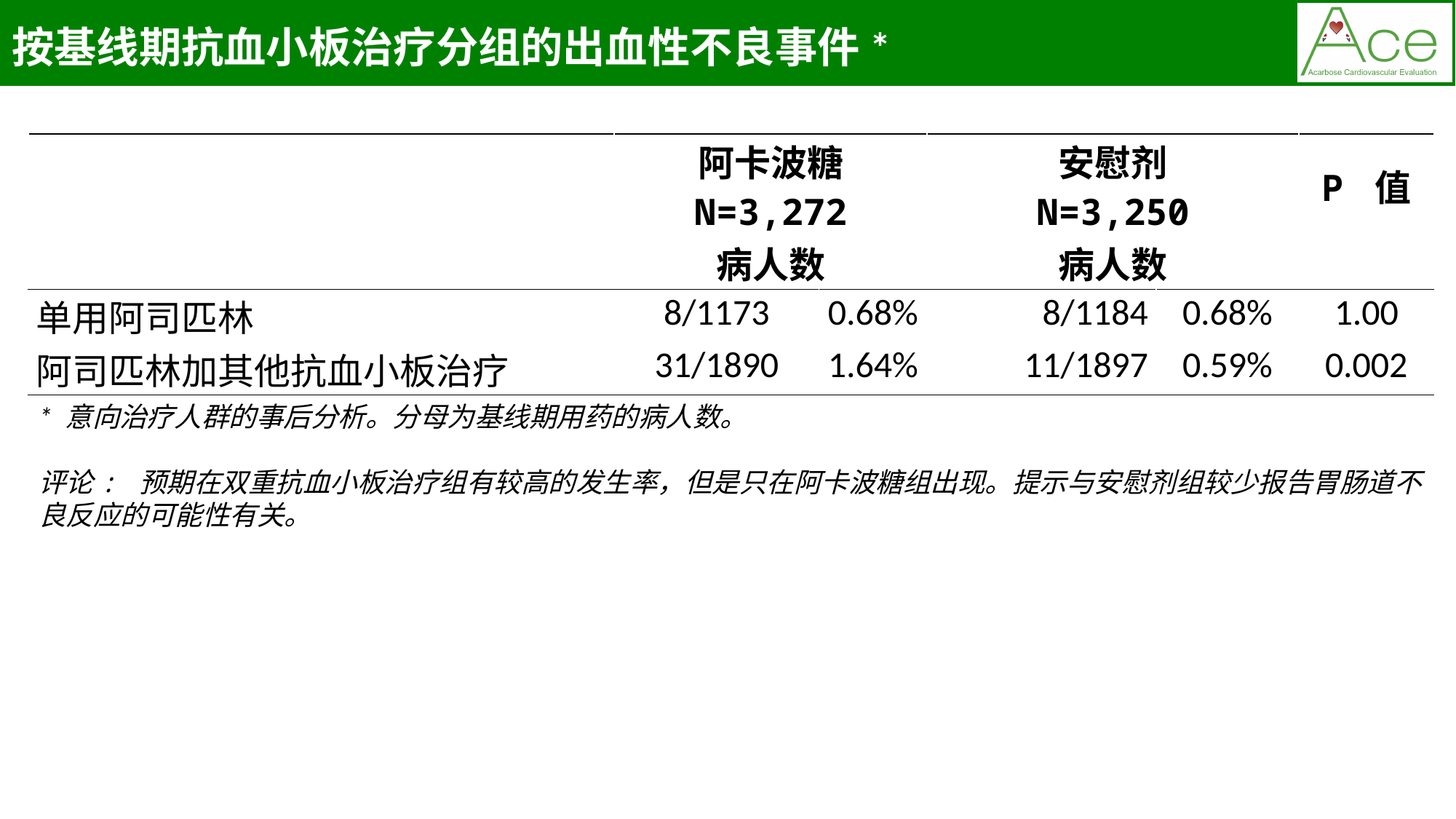

按基线期抗血小板治疗分组的出血性不良事件*
|  | 阿卡波糖 N=3,272 |  | 安慰剂 N=3,250 |  | P 值 |
| --- | --- | --- | --- | --- | --- |
|  | 病人数 |  | 病人数 |  |  |
| 单用阿司匹林 | 8/1173 | 0.68% | 8/1184 | 0.68% | 1.00 |
| 阿司匹林加其他抗血小板治疗 | 31/1890 | 1.64% | 11/1897 | 0.59% | 0.002 |
* 意向治疗人群的事后分析。分母为基线期用药的病人数。

评论: 预期在双重抗血小板治疗组有较高的发生率，但是只在阿卡波糖组出现。提示与安慰剂组较少报告胃肠道不良反应的可能性有关。